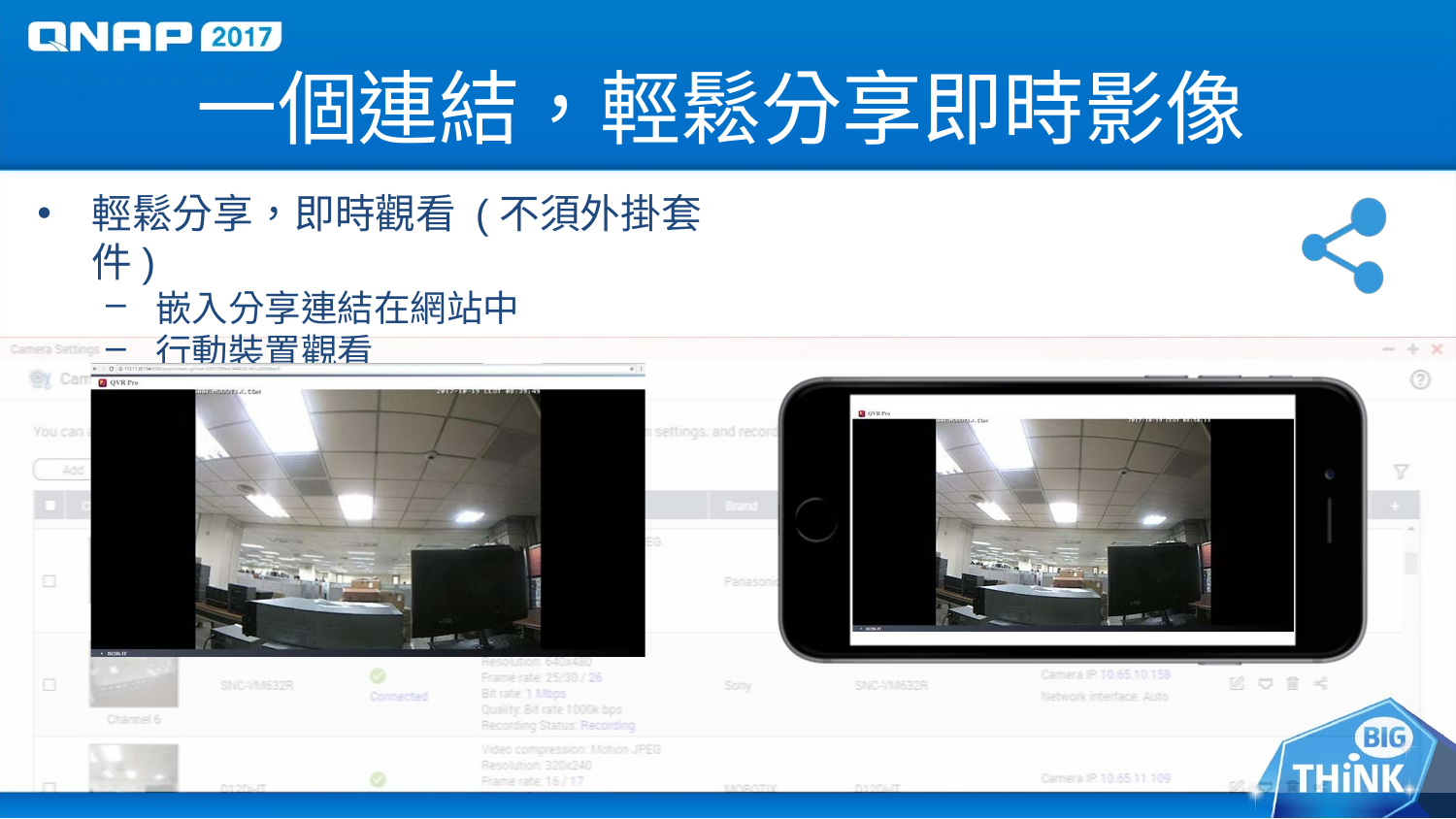

# 一個連結，輕鬆分享即時影像
輕鬆分享，即時觀看(不須外掛套件)
嵌入分享連結在網站中
行動裝置觀看